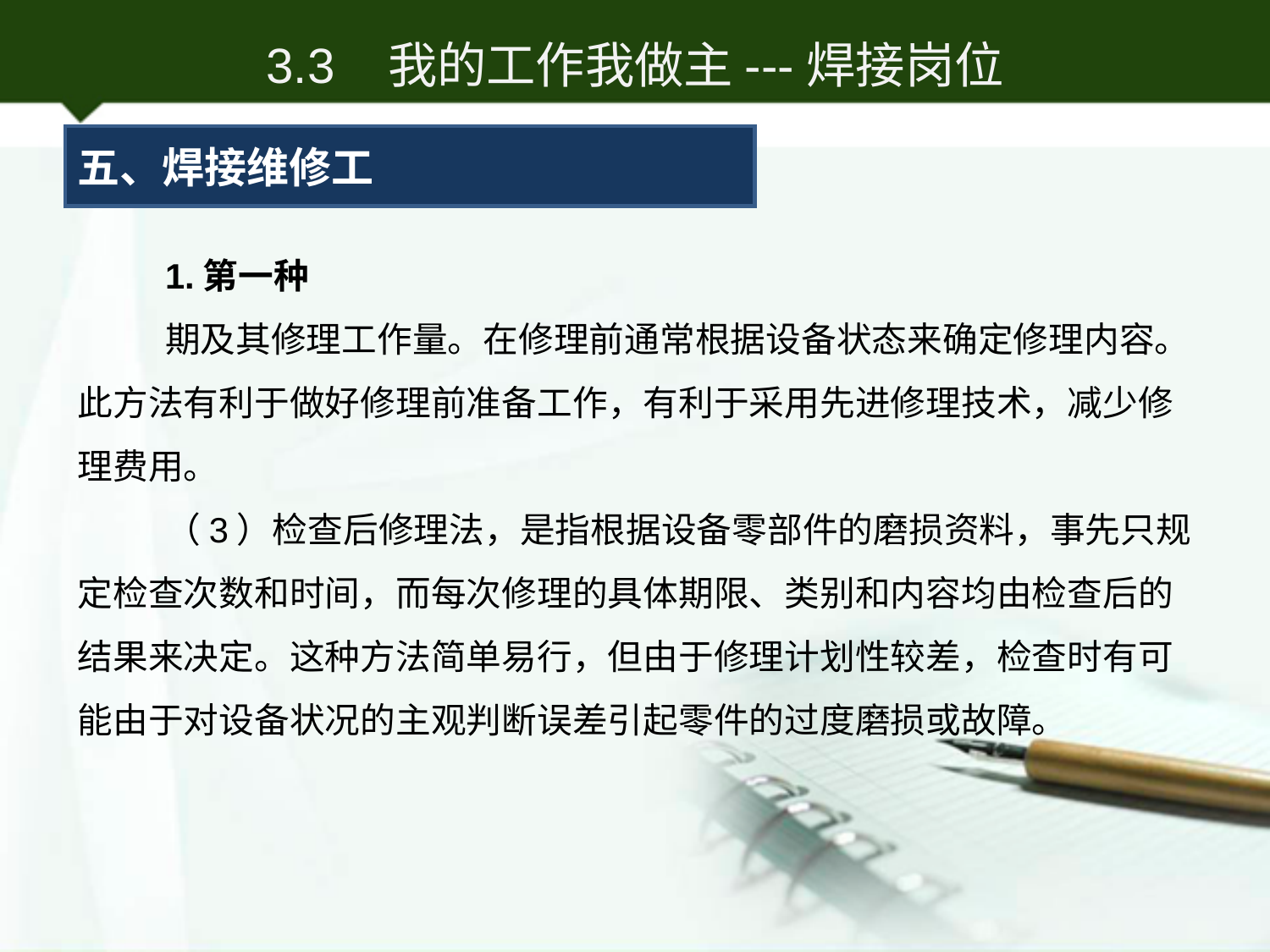

3.3   我的工作我做主---焊接岗位
五、焊接维修工
1.第一种
期及其修理工作量。在修理前通常根据设备状态来确定修理内容。此方法有利于做好修理前准备工作，有利于采用先进修理技术，减少修理费用。
（3）检查后修理法，是指根据设备零部件的磨损资料，事先只规定检查次数和时间，而每次修理的具体期限、类别和内容均由检查后的结果来决定。这种方法简单易行，但由于修理计划性较差，检查时有可能由于对设备状况的主观判断误差引起零件的过度磨损或故障。